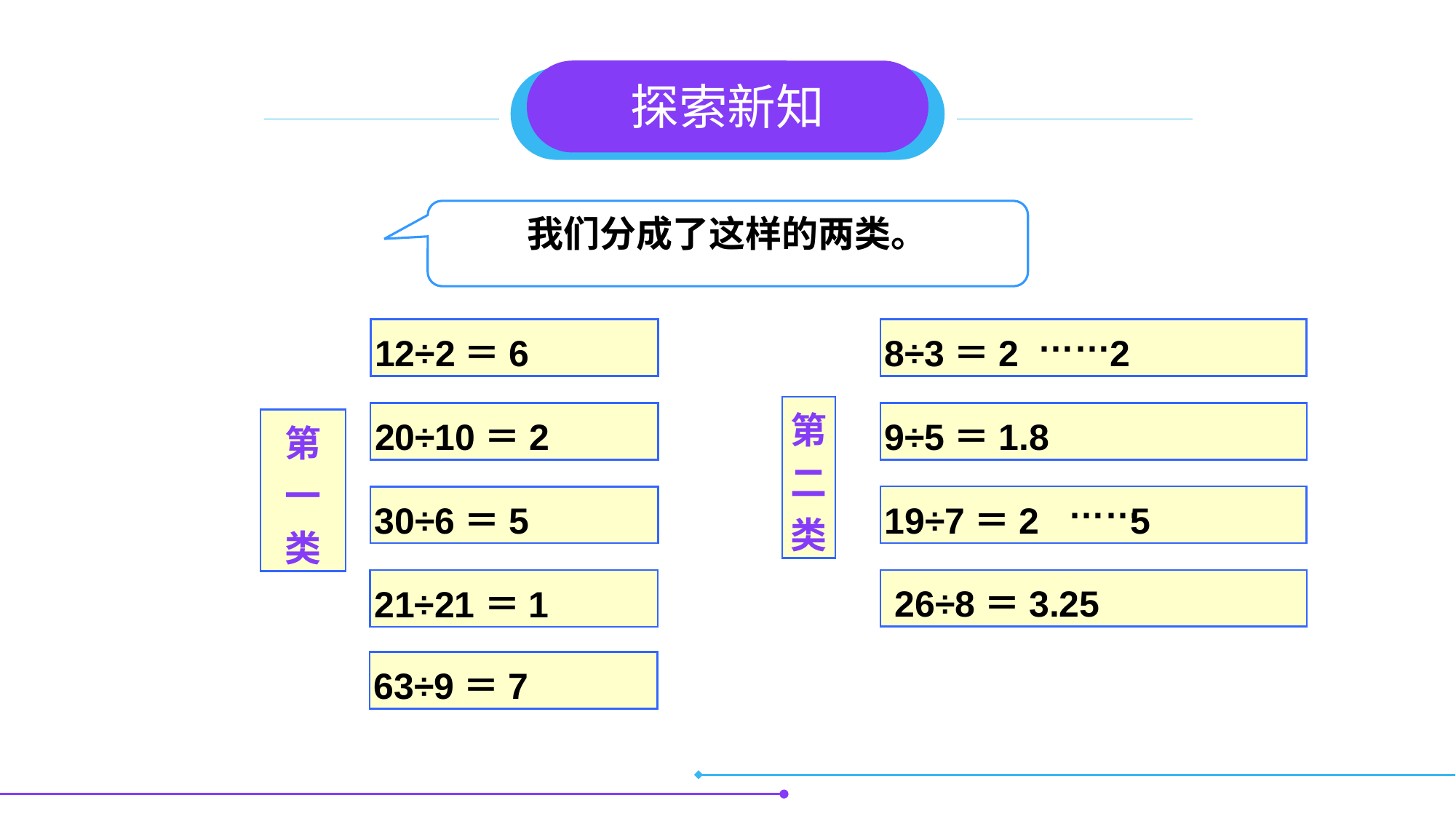

探索新知

我们分成了这样的两类。
……
8÷3＝2         2
9÷5＝1.8
19÷7＝2         5
 26÷8＝3.25
第
二类
……
12÷2＝6
20÷10＝2
第
一
类
30÷6＝5
21÷21＝1
63÷9＝7